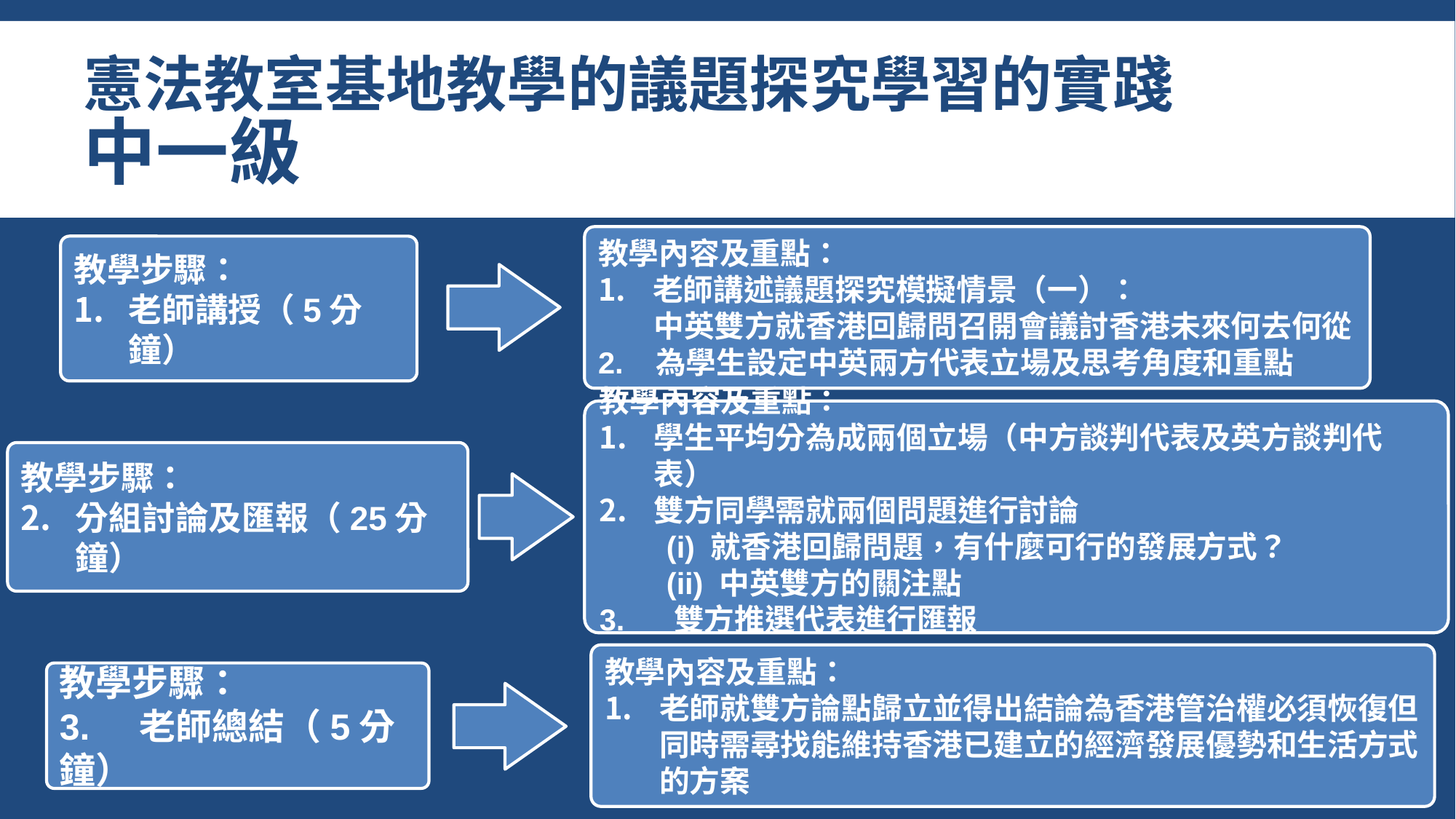

# 憲法教室基地教學的議題探究學習的實踐 中一級

教學內容及重點：
老師講述議題探究模擬情景（一）：
       中英雙方就香港回歸問召開會議討香港未來何去何從
2.   為學生設定中英兩方代表立場及思考角度和重點

教學步驟：
老師講授（5分鐘）

教學內容及重點：
學生平均分為成兩個立場（中方談判代表及英方談判代表）
雙方同學需就兩個問題進行討論
        (i) 就香港回歸問題，有什麼可行的發展方式？
        (ii) 中英雙方的關注點
3.     雙方推選代表進行匯報

教學步驟：
分組討論及匯報（25分鐘）

教學內容及重點：
老師就雙方論點歸立並得出結論為香港管治權必須恢復但同時需尋找能維持香港已建立的經濟發展優勢和生活方式的方案

教學步驟：
3.    老師總結（5分鐘）